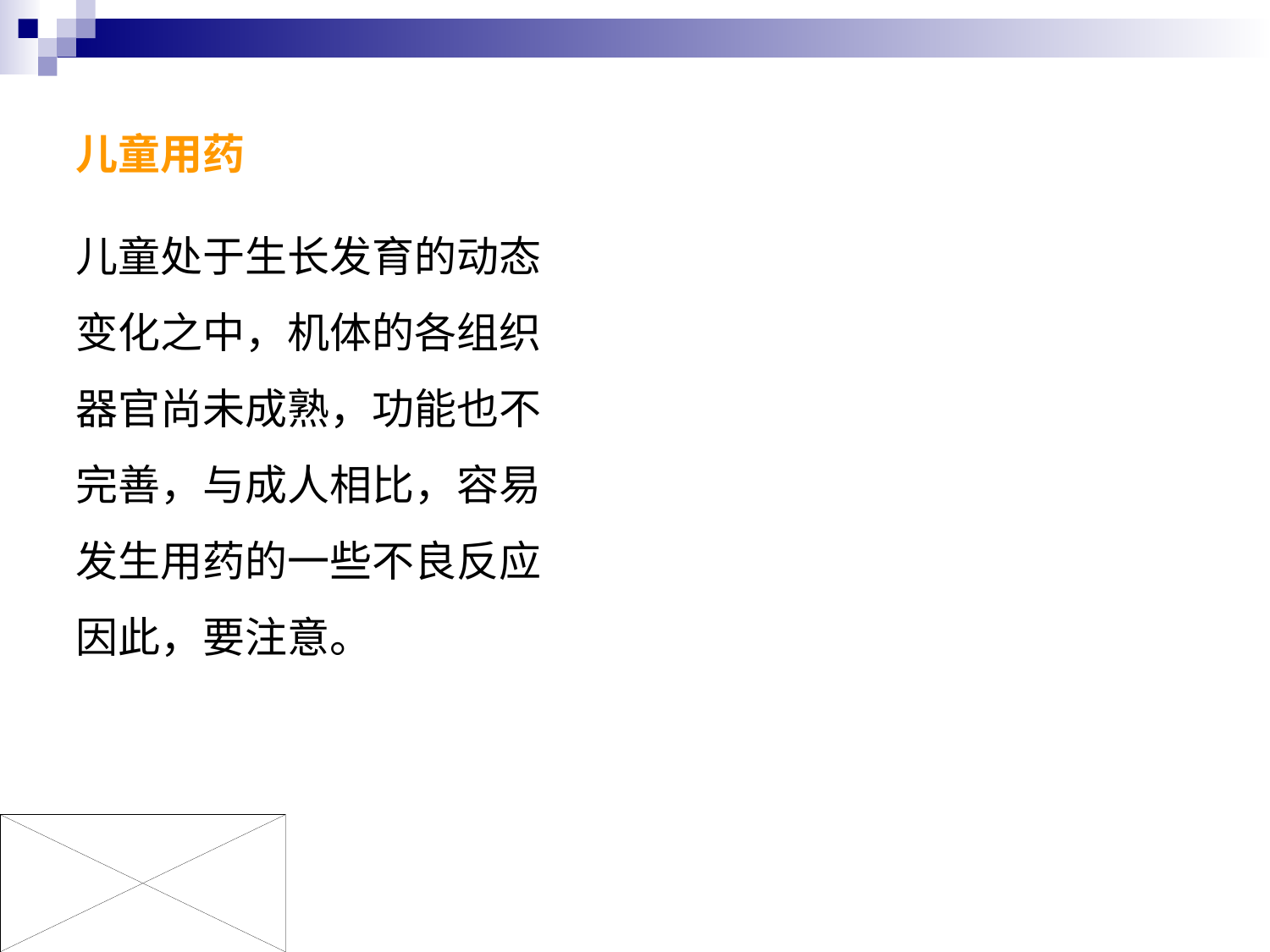

儿童用药
儿童处于生长发育的动态变化之中，机体的各组织器官尚未成熟，功能也不完善，与成人相比，容易发生用药的一些不良反应因此，要注意。